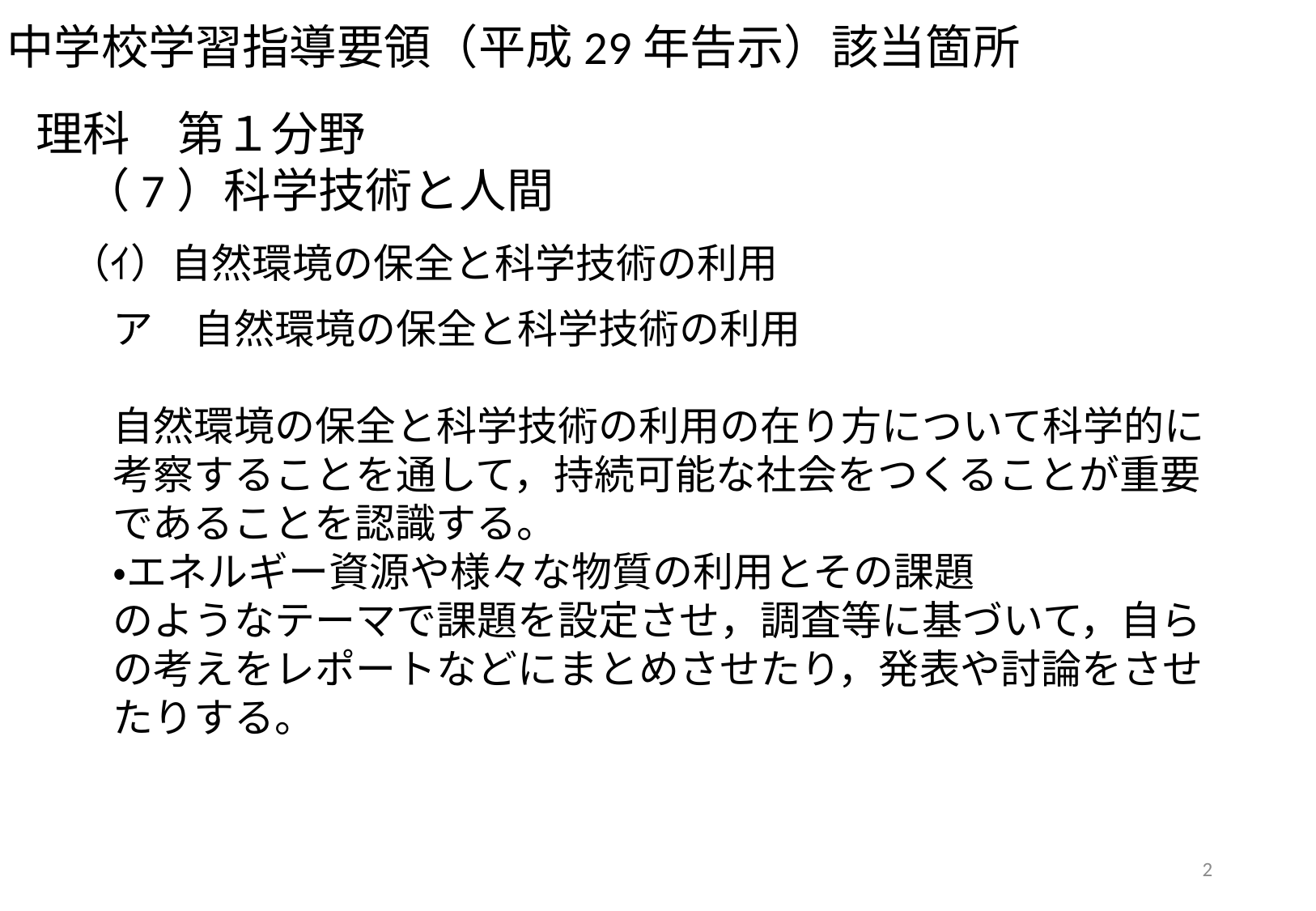

中学校学習指導要領（平成29年告示）該当箇所
理科　第１分野
　（7）科学技術と人間
（ｲ）自然環境の保全と科学技術の利用
ア　自然環境の保全と科学技術の利用

自然環境の保全と科学技術の利用の在り方について科学的に考察することを通して，持続可能な社会をつくることが重要であることを認識する。
・エネルギー資源や様々な物質の利用とその課題
のようなテーマで課題を設定させ，調査等に基づいて，自らの考えをレポートなどにまとめさせたり，発表や討論をさせたりする。
2